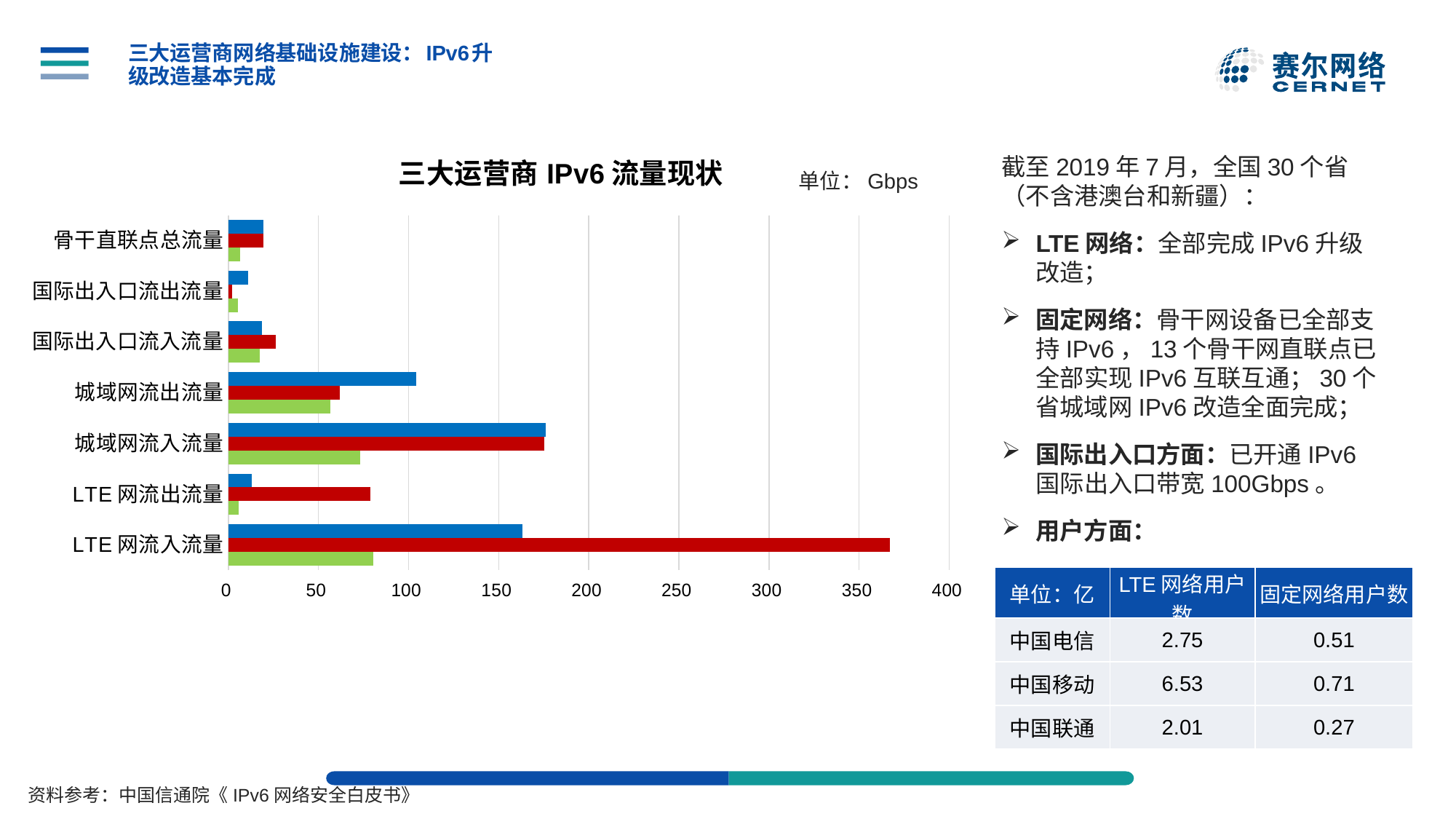

# 三大运营商网络基础设施建设：IPv6升级改造基本完成

### Chart: 三大运营商IPv6流量现状

| Category | 中国联通 | 中国移动 | 中国电信 |
|---|---|---|---|
| LTE网流入流量 | 80.5 | 367.16 | 163.08 |
| LTE网流出流量 | 5.56 | 78.87 | 13.03 |
| 城域网流入流量 | 73.34 | 175.42 | 176.13 |
| 城域网流出流量 | 56.43 | 61.72 | 104.09 |
| 国际出入口流入流量 | 17.4 | 26.22 | 18.82 |
| 国际出入口流出流量 | 5.18 | 2.22 | 10.87 |
| 骨干直联点总流量 | 6.52 | 19.35 | 19.33 |
截至2019年7月，全国30个省（不含港澳台和新疆）：
LTE网络：全部完成IPv6升级改造；
固定网络：骨干网设备已全部支持IPv6，13个骨干网直联点已全部实现IPv6互联互通；30个省城域网IPv6改造全面完成；
国际出入口方面：已开通IPv6国际出入口带宽100Gbps。
用户方面：
单位：Gbps
| 单位：亿 | LTE网络用户数 | 固定网络用户数 |
| --- | --- | --- |
| 中国电信 | 2.75 | 0.51 |
| 中国移动 | 6.53 | 0.71 |
| 中国联通 | 2.01 | 0.27 |
资料参考：中国信通院《IPv6网络安全白皮书》